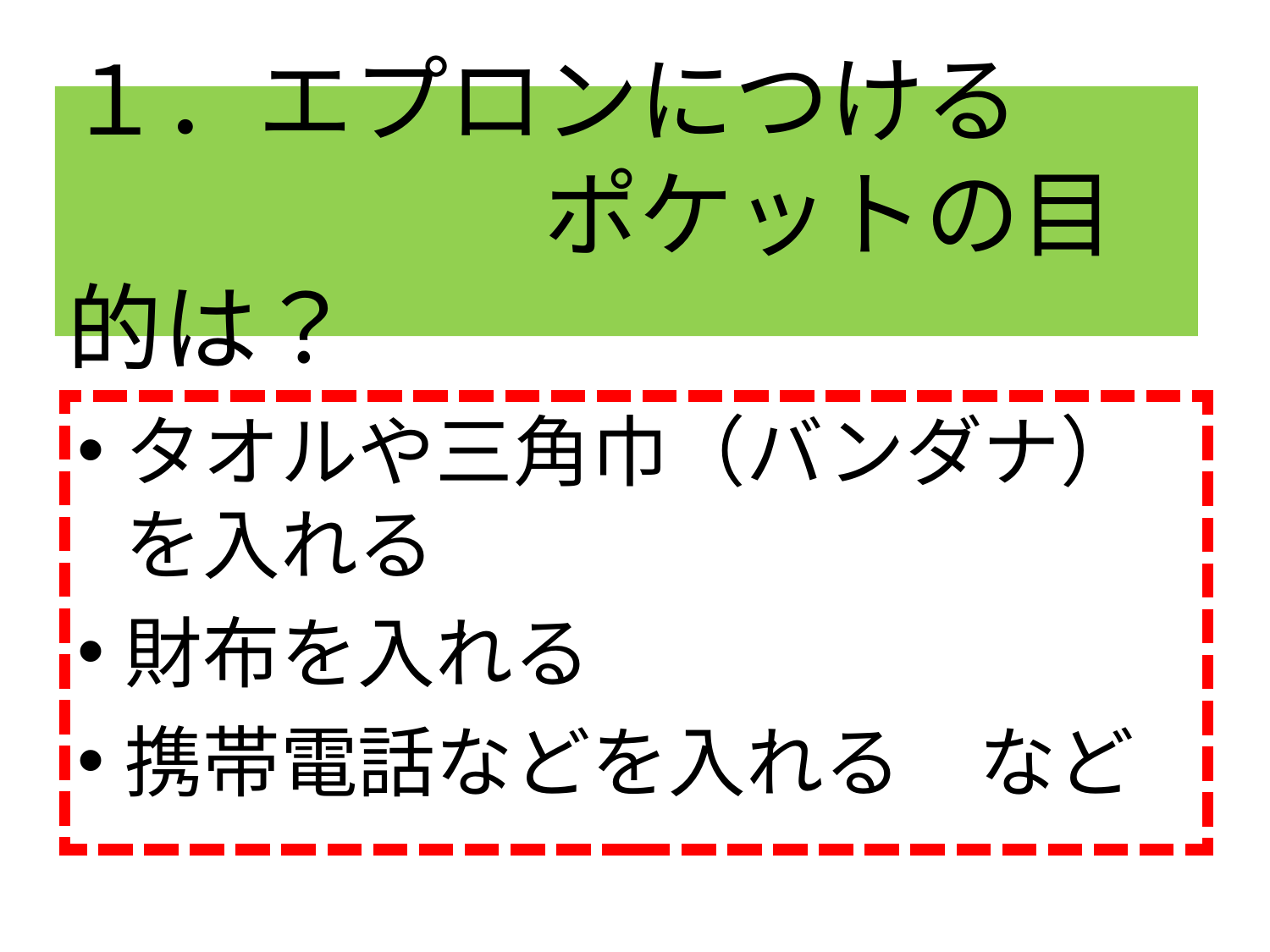

# １．エプロンにつける 　　　　　ポケットの目的は？
タオルや三角巾（バンダナ）を入れる
財布を入れる
携帯電話などを入れる　など